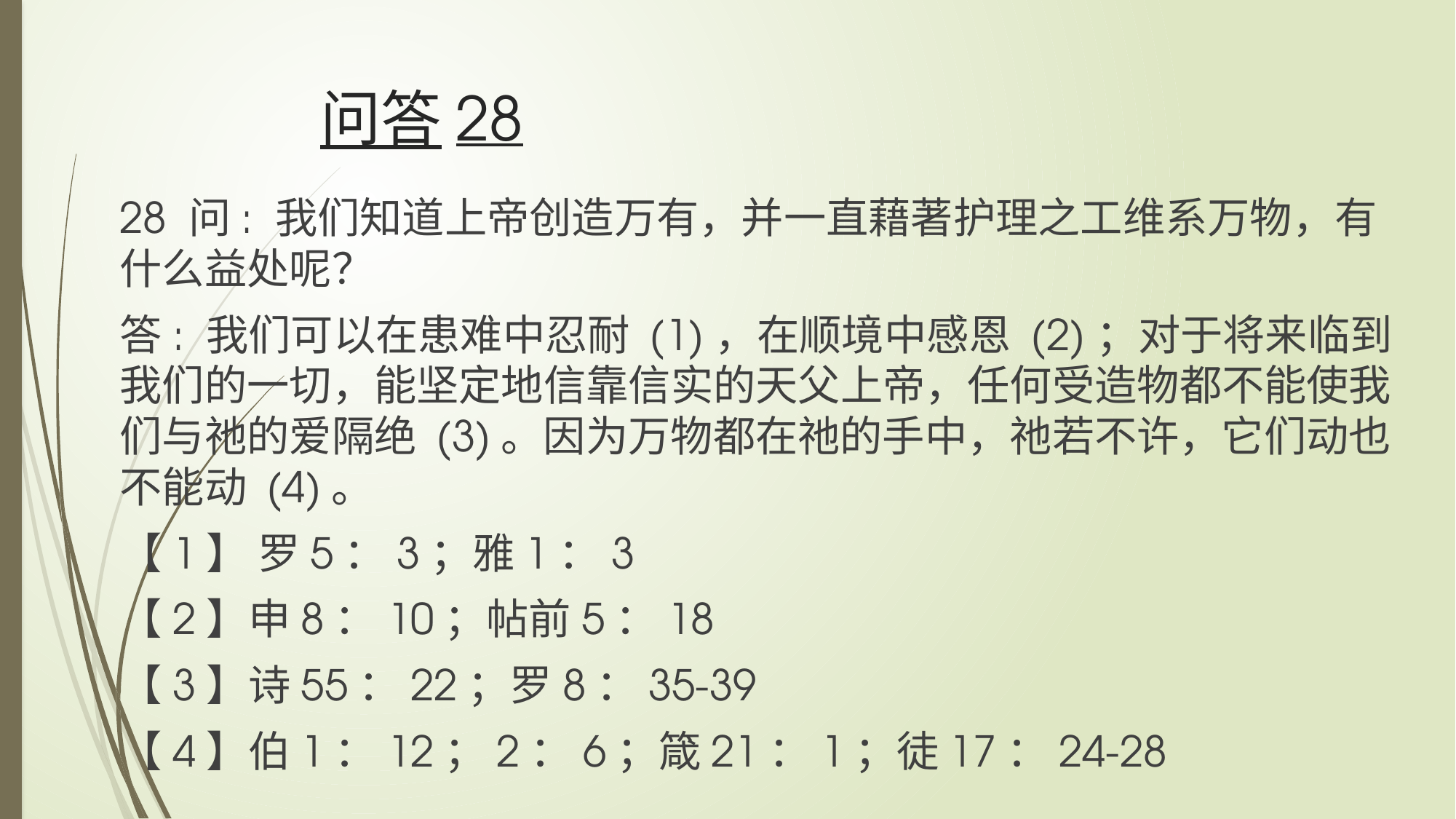

# 问答28
28 问: 我们知道上帝创造万有，并一直藉著护理之工维系万物，有什么益处呢？
答: 我们可以在患难中忍耐 (1)，在顺境中感恩 (2)；对于将来临到我们的一切，能坚定地信靠信实的天父上帝，任何受造物都不能使我们与祂的爱隔绝 (3)。因为万物都在祂的手中，祂若不许，它们动也不能动 (4)。
【1】 罗5：3；雅1：3
【2】申8：10；帖前5：18
【3】诗55：22；罗8：35-39
【4】伯1：12；2：6；箴21：1；徒17：24-28